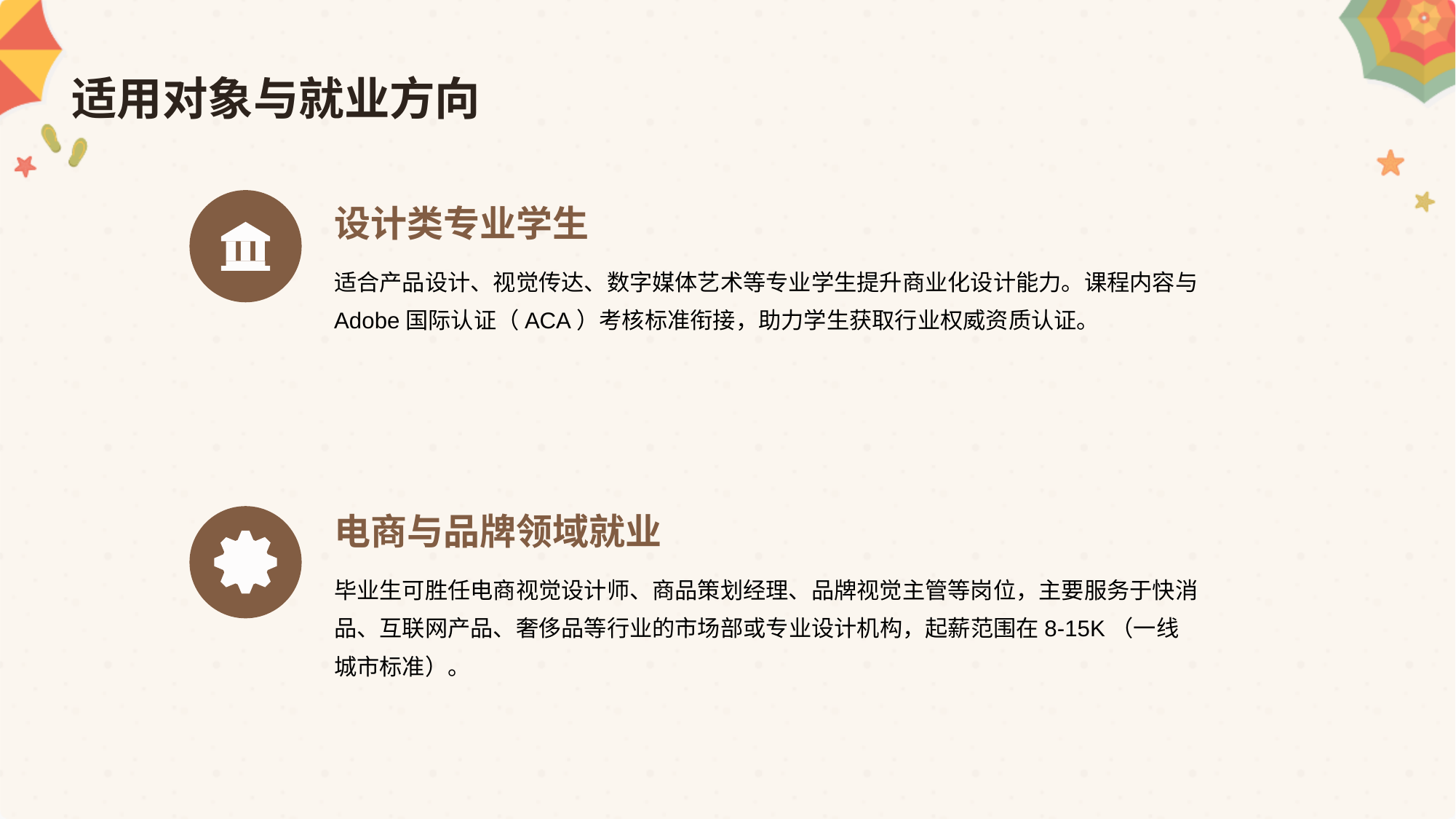

适用对象与就业方向
设计类专业学生

适合产品设计、视觉传达、数字媒体艺术等专业学生提升商业化设计能力。课程内容与Adobe国际认证（ACA）考核标准衔接，助力学生获取行业权威资质认证。
电商与品牌领域就业

毕业生可胜任电商视觉设计师、商品策划经理、品牌视觉主管等岗位，主要服务于快消品、互联网产品、奢侈品等行业的市场部或专业设计机构，起薪范围在8-15K（一线城市标准）。